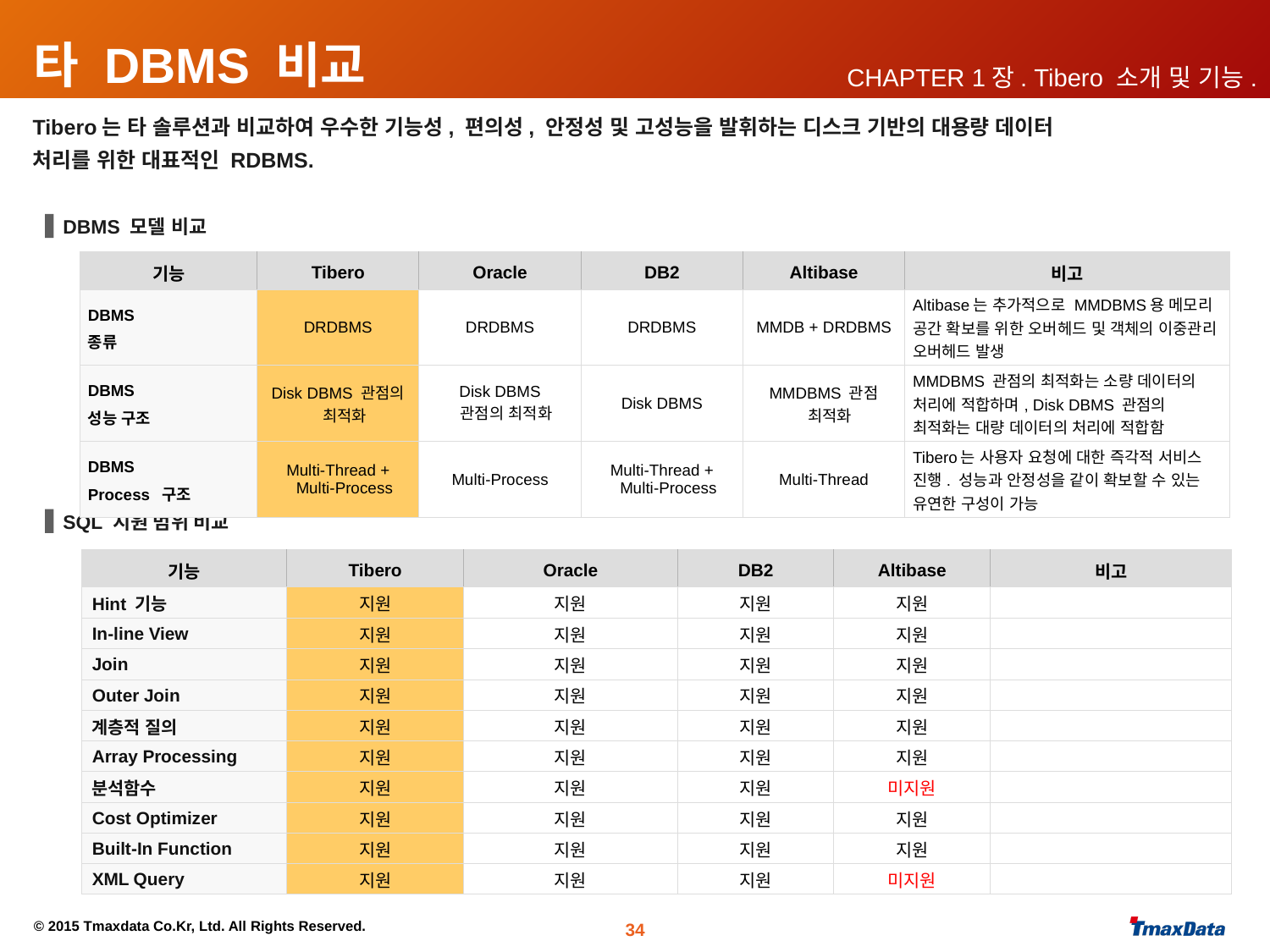

# 타 DBMS 비교
CHAPTER 1장. Tibero 소개 및 기능.
Tibero는 타 솔루션과 비교하여 우수한 기능성, 편의성, 안정성 및 고성능을 발휘하는 디스크 기반의 대용량 데이터
처리를 위한 대표적인 RDBMS.
DBMS 모델 비교

| 기능 | Tibero | Oracle | DB2 | Altibase | 비고 |
| --- | --- | --- | --- | --- | --- |
| DBMS 종류 | DRDBMS | DRDBMS | DRDBMS | MMDB + DRDBMS | Altibase는 추가적으로 MMDBMS용 메모리 공간 확보를 위한 오버헤드 및 객체의 이중관리 오버헤드 발생 |
| DBMS 성능 구조 | Disk DBMS 관점의 최적화 | Disk DBMS 관점의 최적화 | Disk DBMS | MMDBMS 관점 최적화 | MMDBMS 관점의 최적화는 소량 데이터의 처리에 적합하며, Disk DBMS 관점의 최적화는 대량 데이터의 처리에 적합함 |
| DBMS Process 구조 | Multi-Thread + Multi-Process | Multi-Process | Multi-Thread + Multi-Process | Multi-Thread | Tibero는 사용자 요청에 대한 즉각적 서비스 진행. 성능과 안정성을 같이 확보할 수 있는 유연한 구성이 가능 |
SQL 지원 범위 비교

| 기능 | Tibero | Oracle | DB2 | Altibase | 비고 |
| --- | --- | --- | --- | --- | --- |
| Hint 기능 | 지원 | 지원 | 지원 | 지원 |  |
| In-line View | 지원 | 지원 | 지원 | 지원 |  |
| Join | 지원 | 지원 | 지원 | 지원 |  |
| Outer Join | 지원 | 지원 | 지원 | 지원 |  |
| 계층적 질의 | 지원 | 지원 | 지원 | 지원 |  |
| Array Processing | 지원 | 지원 | 지원 | 지원 |  |
| 분석함수 | 지원 | 지원 | 지원 | 미지원 |  |
| Cost Optimizer | 지원 | 지원 | 지원 | 지원 |  |
| Built-In Function | 지원 | 지원 | 지원 | 지원 |  |
| XML Query | 지원 | 지원 | 지원 | 미지원 |  |